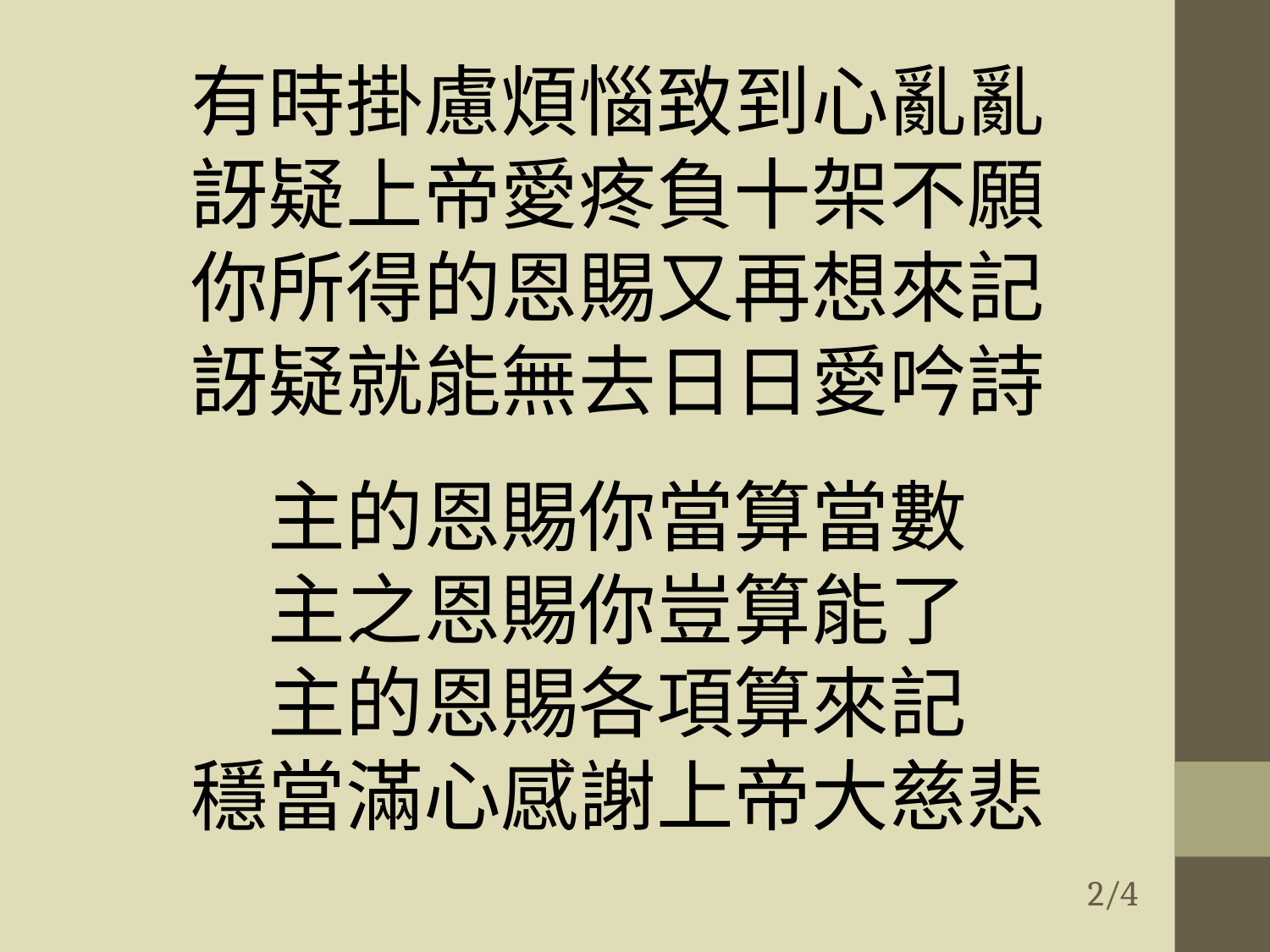

有時掛慮煩惱致到心亂亂
訝疑上帝愛疼負十架不願
你所得的恩賜又再想來記
訝疑就能無去日日愛吟詩

主的恩賜你當算當數
主之恩賜你豈算能了
主的恩賜各項算來記
穩當滿心感謝上帝大慈悲
# 2/4